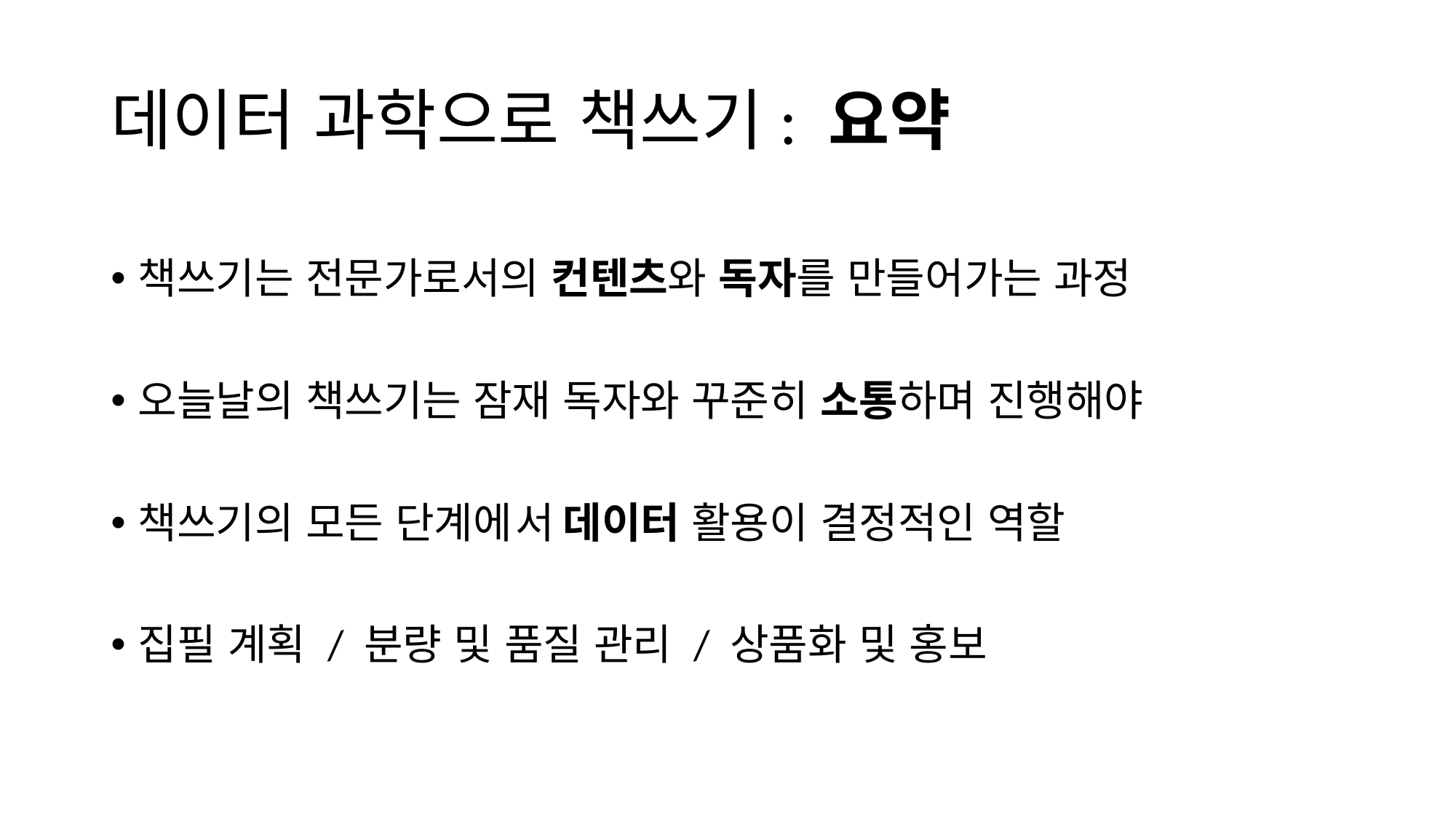

# 데이터 과학으로 책쓰기: 요약
책쓰기는 전문가로서의 컨텐츠와 독자를 만들어가는 과정

오늘날의 책쓰기는 잠재 독자와 꾸준히 소통하며 진행해야

책쓰기의 모든 단계에서 데이터 활용이 결정적인 역할

집필 계획 / 분량 및 품질 관리 / 상품화 및 홍보